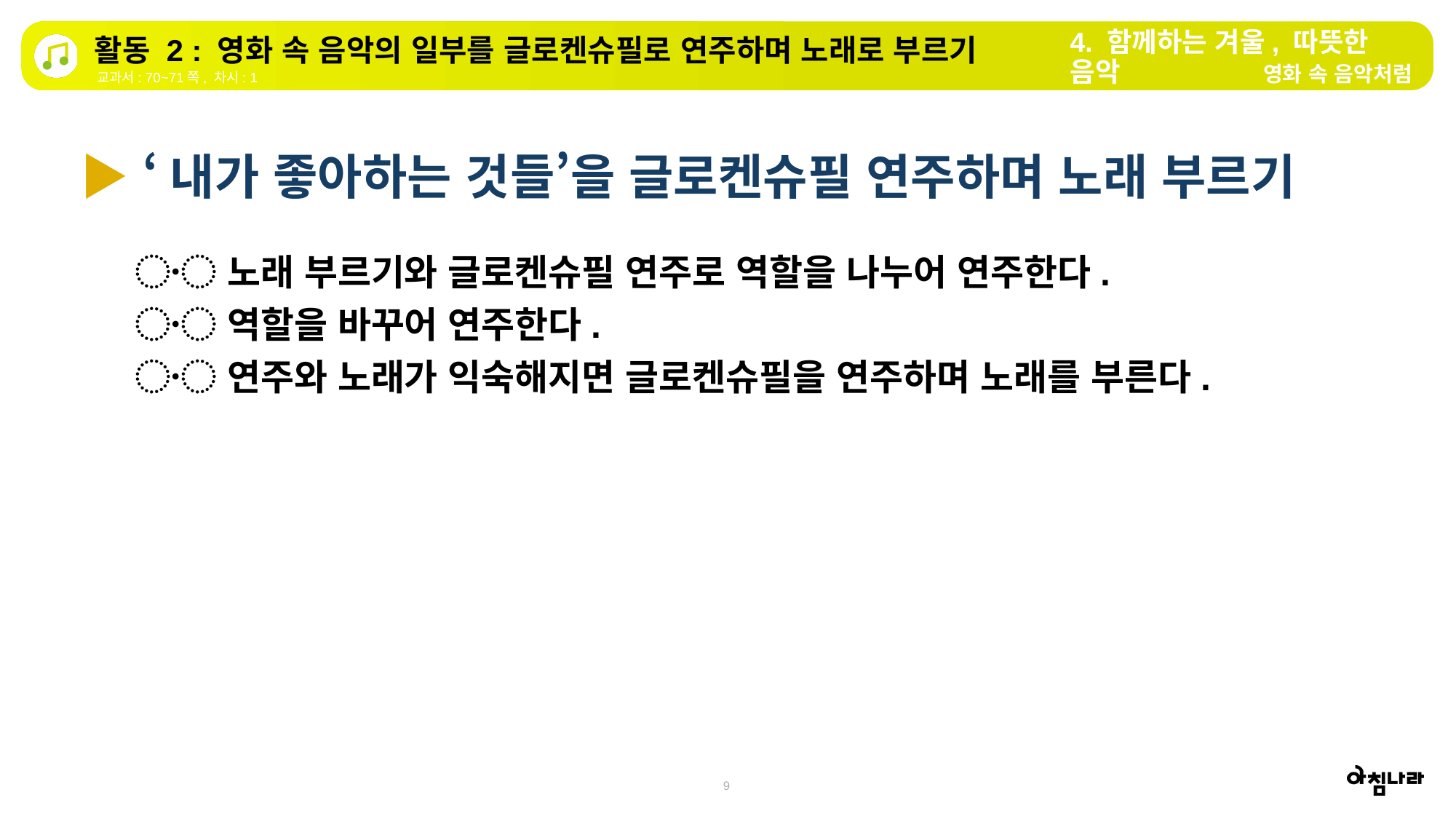

4. 함께하는 겨울, 따뜻한 음악
활동 2 : 영화 속 음악의 일부를 글로켄슈필로 연주하며 노래로 부르기
영화 속 음악처럼
교과서: 70~71쪽, 차시: 1
▶ ‘내가 좋아하는 것들’을 글로켄슈필 연주하며 노래 부르기
〮 노래 부르기와 글로켄슈필 연주로 역할을 나누어 연주한다.
〮 역할을 바꾸어 연주한다.
〮 연주와 노래가 익숙해지면 글로켄슈필을 연주하며 노래를 부른다.
9